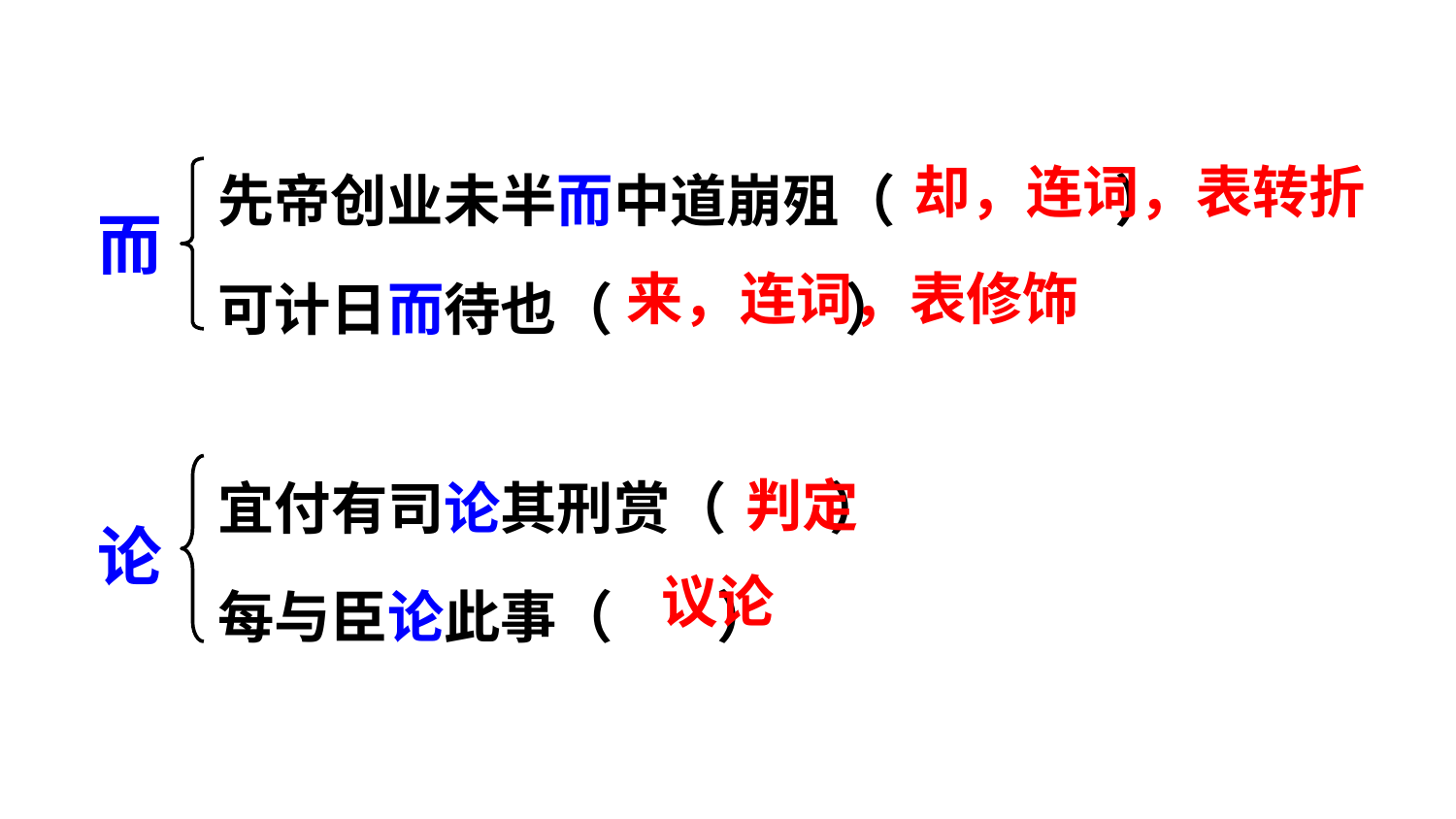

先帝创业未半而中道崩殂（                 ）
可计日而待也（                  ）
却，连词，表转折

而
来，连词，表修饰
宜付有司论其刑赏（        ）
每与臣论此事（        ）

论
判定
议论